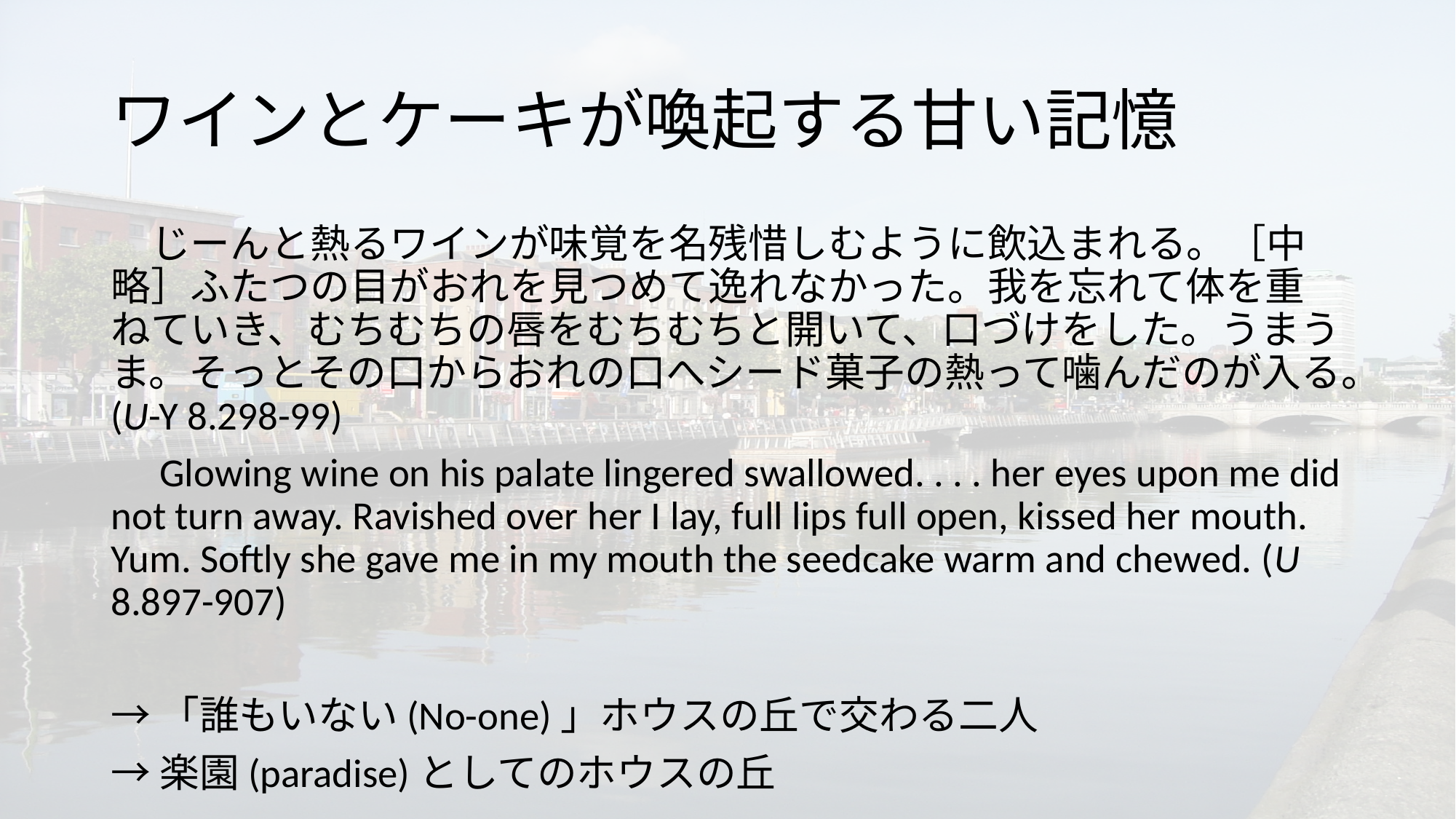

# ワインとケーキが喚起する甘い記憶
　じーんと熱るワインが味覚を名残惜しむように飲込まれる。［中略］ふたつの目がおれを見つめて逸れなかった。我を忘れて体を重ねていき、むちむちの唇をむちむちと開いて、口づけをした。うまうま。そっとその口からおれの口へシード菓子の熱って噛んだのが入る。(U-Y 8.298-99)
　Glowing wine on his palate lingered swallowed. . . . her eyes upon me did not turn away. Ravished over her I lay, full lips full open, kissed her mouth. Yum. Softly she gave me in my mouth the seedcake warm and chewed. (U 8.897-907)

→「誰もいない(No-one)」ホウスの丘で交わる二人
→楽園(paradise)としてのホウスの丘